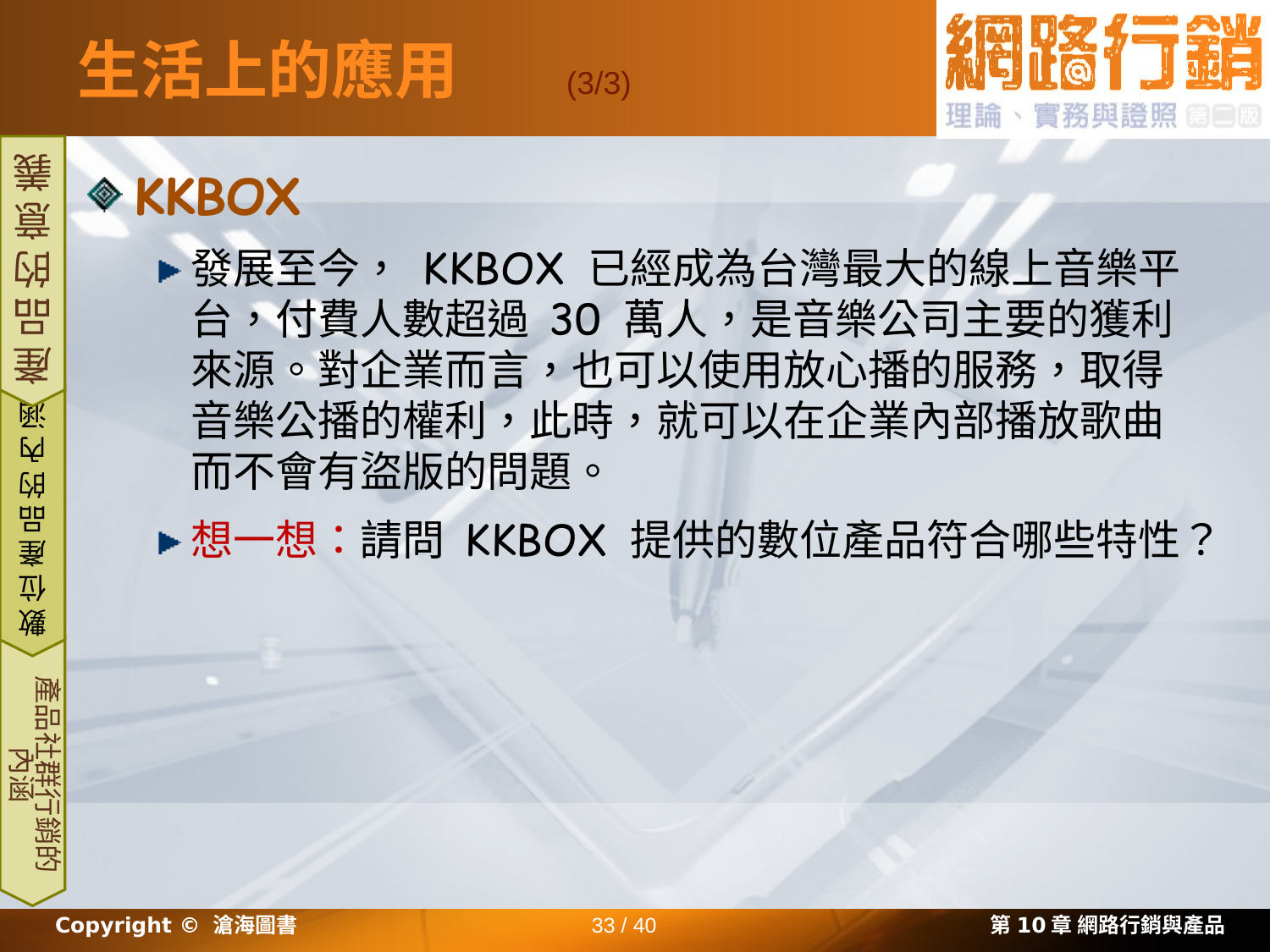

# 生活上的應用
(3/3)
KKBOX
發展至今， KKBOX 已經成為台灣最大的線上音樂平台，付費人數超過 30 萬人，是音樂公司主要的獲利來源。對企業而言，也可以使用放心播的服務，取得音樂公播的權利，此時，就可以在企業內部播放歌曲而不會有盜版的問題。
想一想：請問 KKBOX 提供的數位產品符合哪些特性？

產品的意義
數位產品的內涵
產品社群行銷的內涵

Copyright © 滄海圖書
33 / 40
第10章 網路行銷與產品